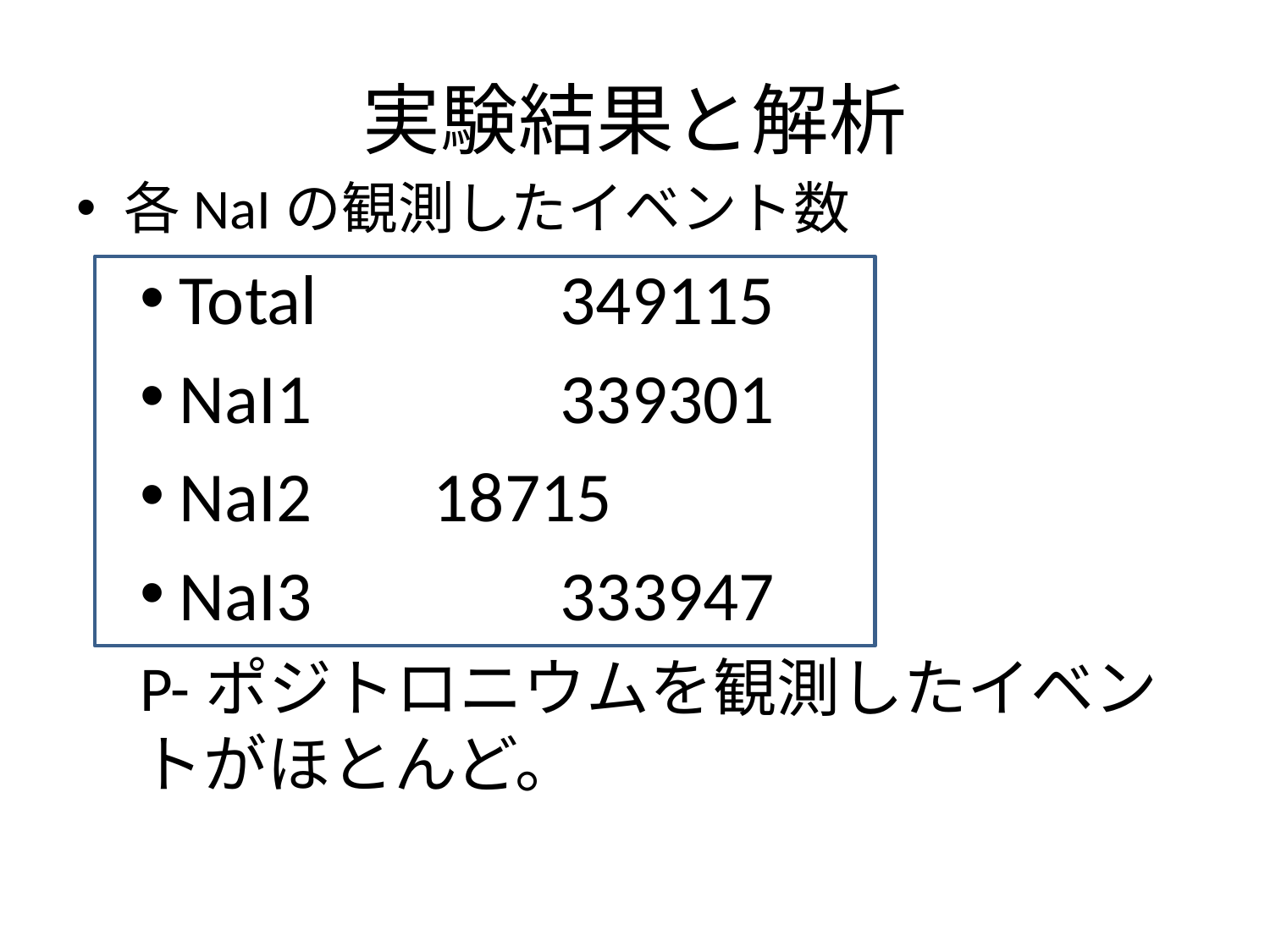

# 実験結果と解析
各NaIの観測したイベント数
Total		349115
NaI1		339301
NaI2  	18715
NaI3		333947
P-ポジトロニウムを観測したイベントがほとんど。